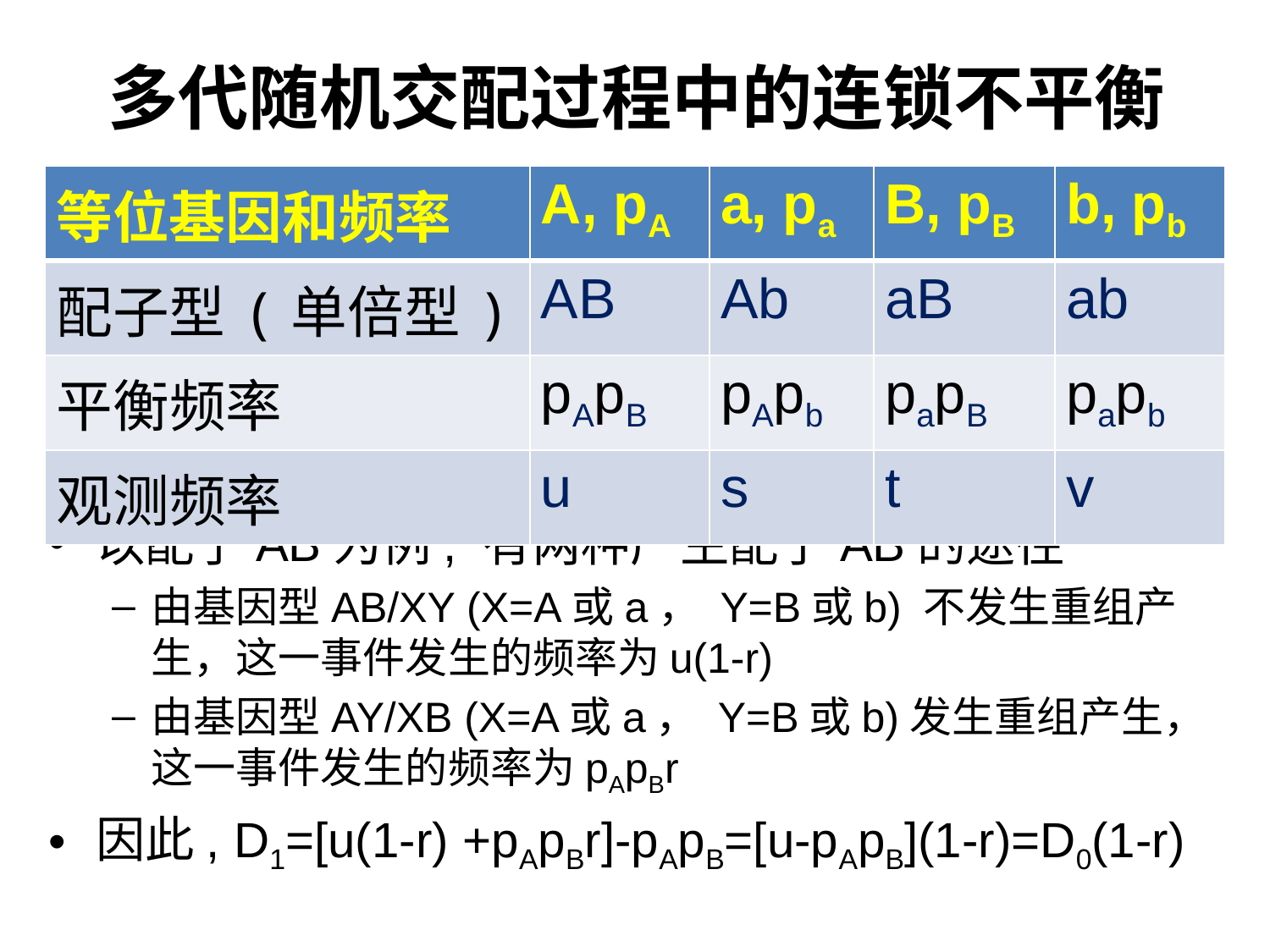

# 多代随机交配过程中的连锁不平衡
| 等位基因和频率 | A, pA | a, pa | B, pB | b, pb |
| --- | --- | --- | --- | --- |
| 配子型(单倍型) | AB | Ab | aB | ab |
| 平衡频率 | pApB | pApb | papB | papb |
| 观测频率 | u | s | t | v |

以配子AB为例, 有两种产生配子AB的途径
由基因型AB/XY (X=A或a， Y=B或b) 不发生重组产生，这一事件发生的频率为u(1-r)
由基因型AY/XB (X=A或a， Y=B或b)发生重组产生，这一事件发生的频率为pApBr
因此, D1=[u(1-r) +pApBr]-pApB=[u-pApB](1-r)=D0(1-r)